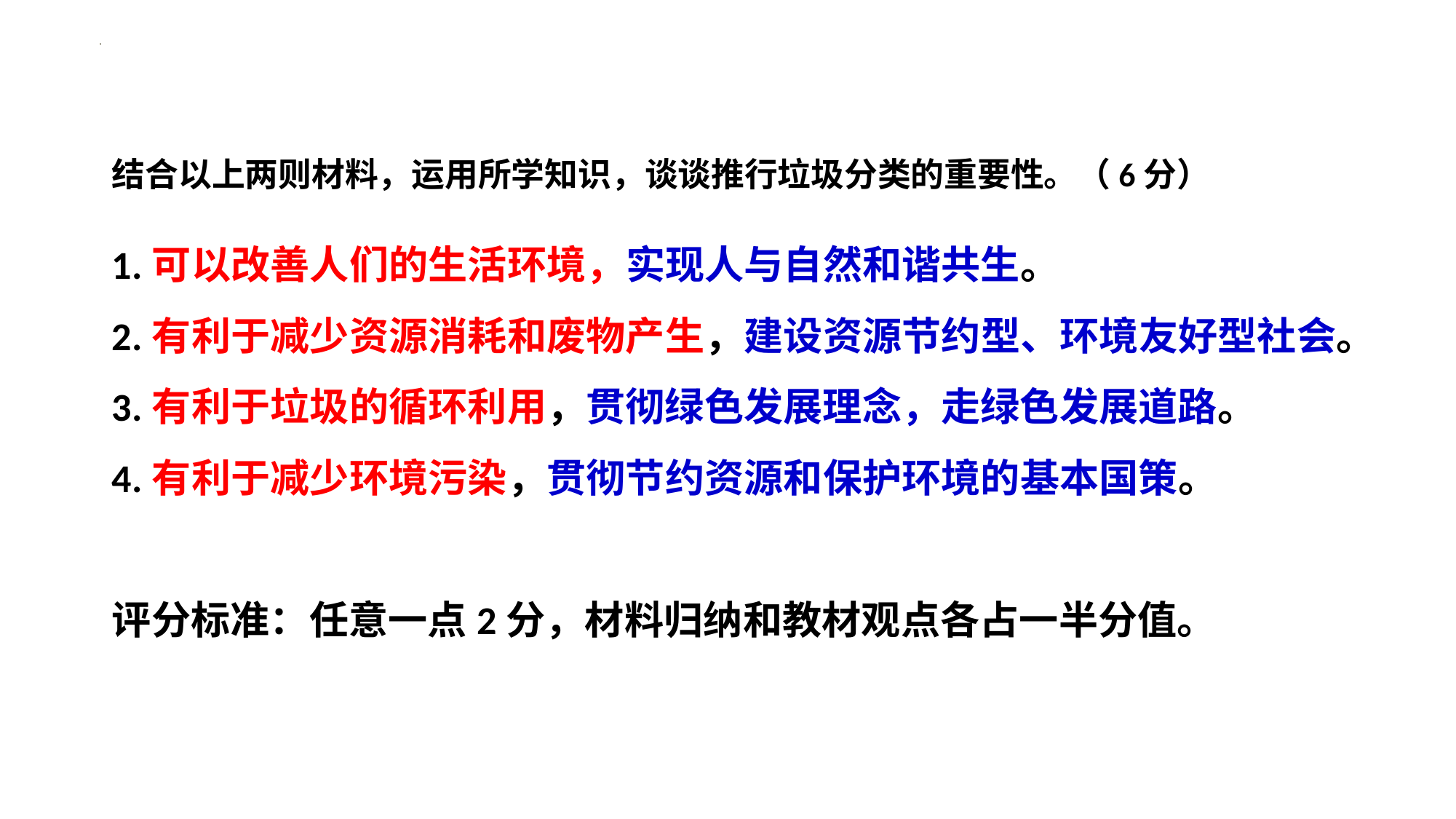

结合以上两则材料，运用所学知识，谈谈推行垃圾分类的重要性。（6分）
1.可以改善人们的生活环境，实现人与自然和谐共生。
2.有利于减少资源消耗和废物产生，建设资源节约型、环境友好型社会。
3.有利于垃圾的循环利用，贯彻绿色发展理念，走绿色发展道路。
4.有利于减少环境污染，贯彻节约资源和保护环境的基本国策。

评分标准：任意一点2分，材料归纳和教材观点各占一半分值。